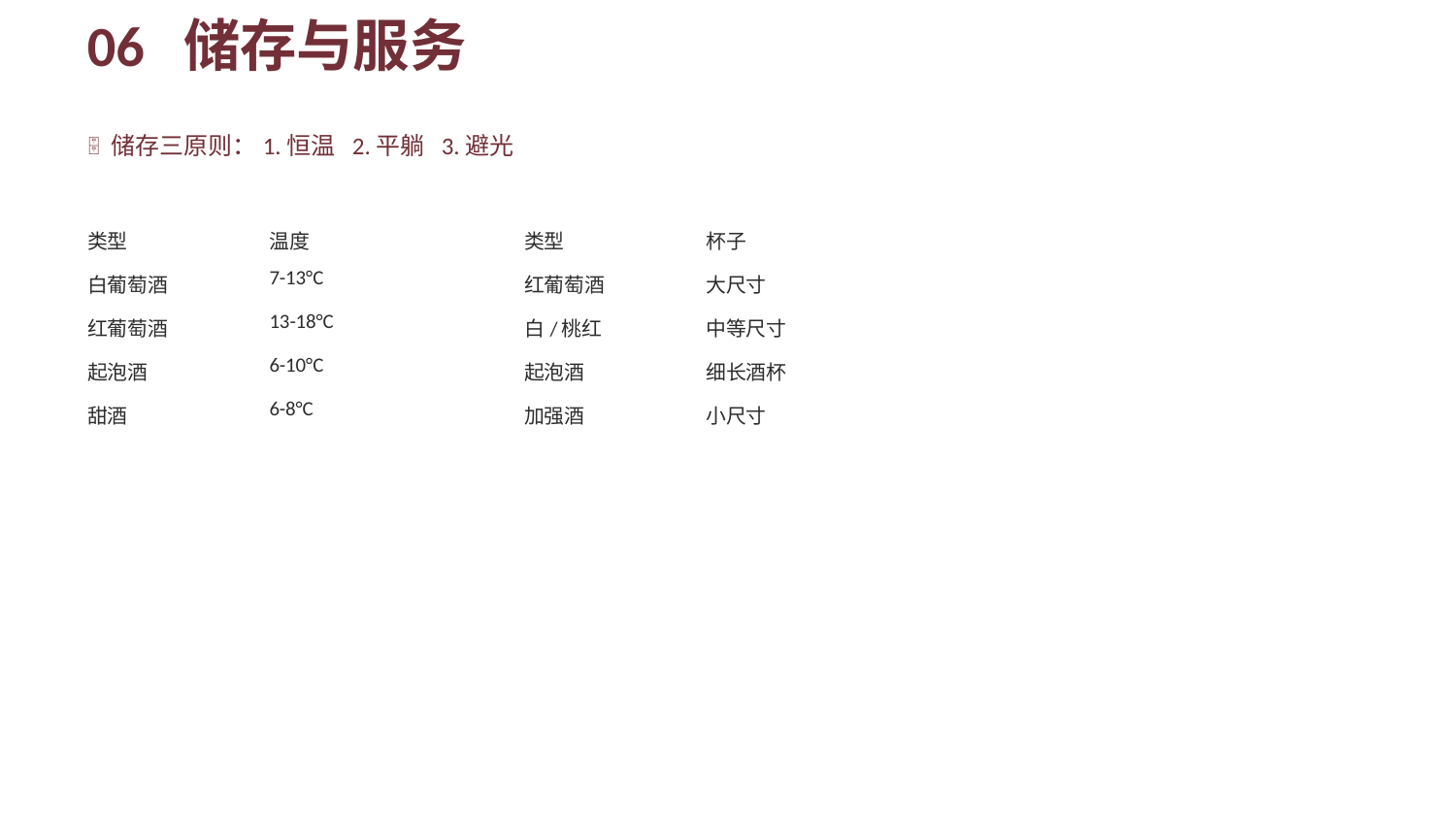

06  储存与服务
🗄️ 储存三原则：1.恒温  2.平躺  3.避光
| 类型 | 温度 |
| --- | --- |
| 白葡萄酒 | 7-13°C |
| 红葡萄酒 | 13-18°C |
| 起泡酒 | 6-10°C |
| 甜酒 | 6-8°C |
| 类型 | 杯子 |
| --- | --- |
| 红葡萄酒 | 大尺寸 |
| 白/桃红 | 中等尺寸 |
| 起泡酒 | 细长酒杯 |
| 加强酒 | 小尺寸 |